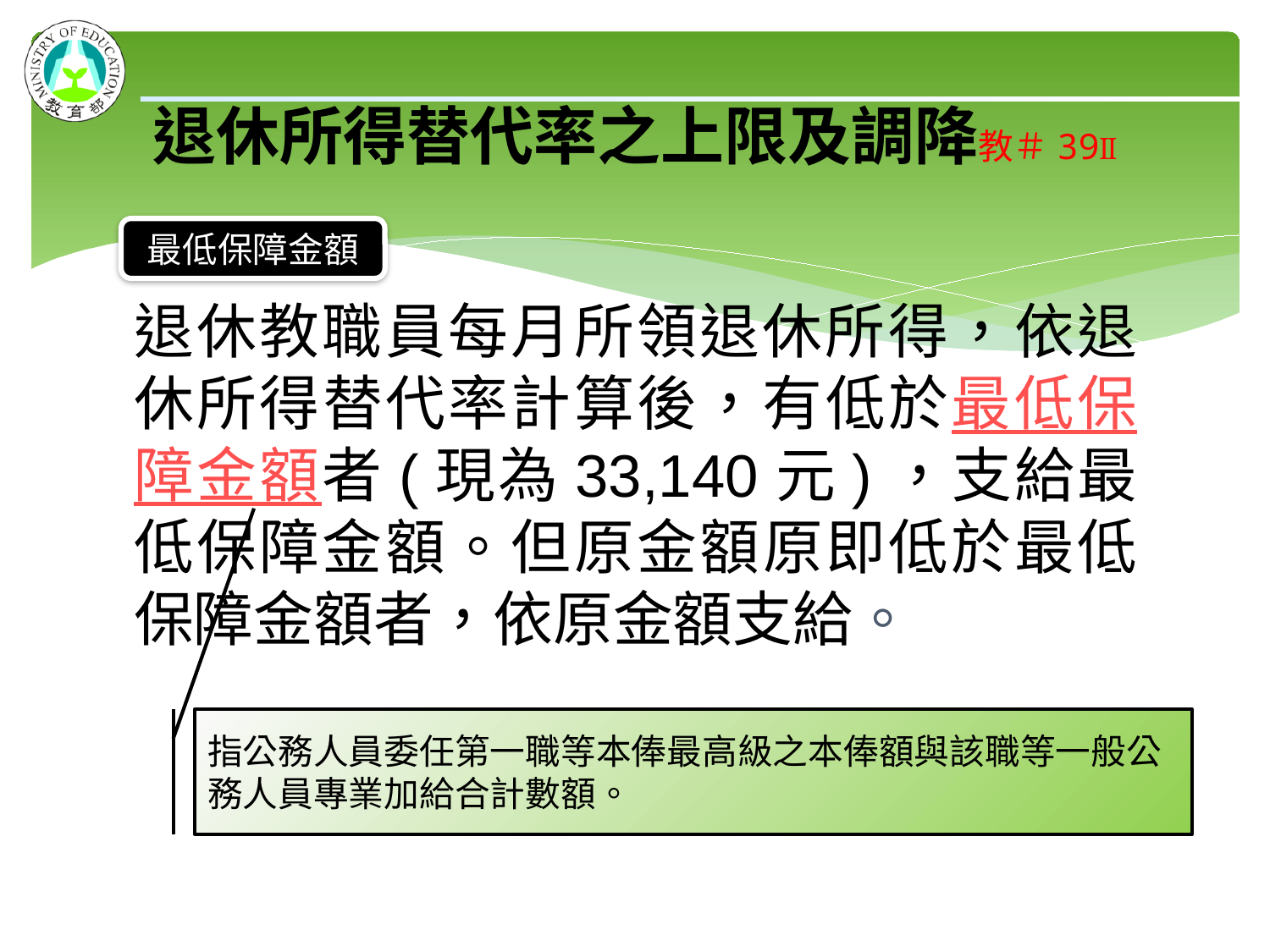

# 退休所得替代率之上限及調降教＃39Ⅱ
最低保障金額
退休教職員每月所領退休所得，依退休所得替代率計算後，有低於最低保障金額者(現為33,140元)，支給最低保障金額。但原金額原即低於最低保障金額者，依原金額支給。

指公務人員委任第一職等本俸最高級之本俸額與該職等一般公務人員專業加給合計數額。